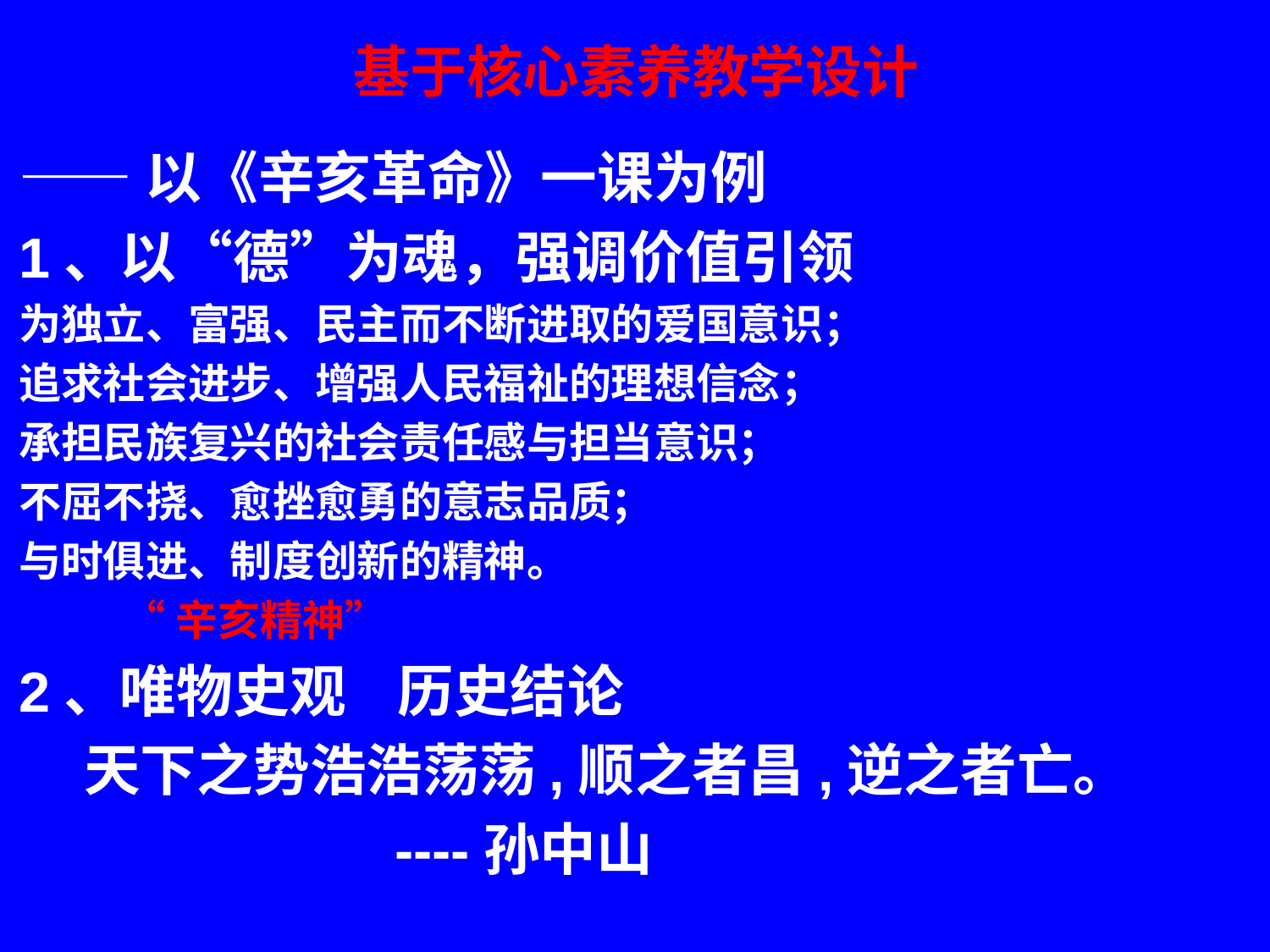

# 基于核心素养教学设计
——以《辛亥革命》一课为例
1、以“德”为魂，强调价值引领
为独立、富强、民主而不断进取的爱国意识；
追求社会进步、增强人民福祉的理想信念；
承担民族复兴的社会责任感与担当意识；
不屈不挠、愈挫愈勇的意志品质；
与时俱进、制度创新的精神。
           “辛亥精神”
2、唯物史观    历史结论
    天下之势浩浩荡荡,顺之者昌,逆之者亡。
                        ----孙中山